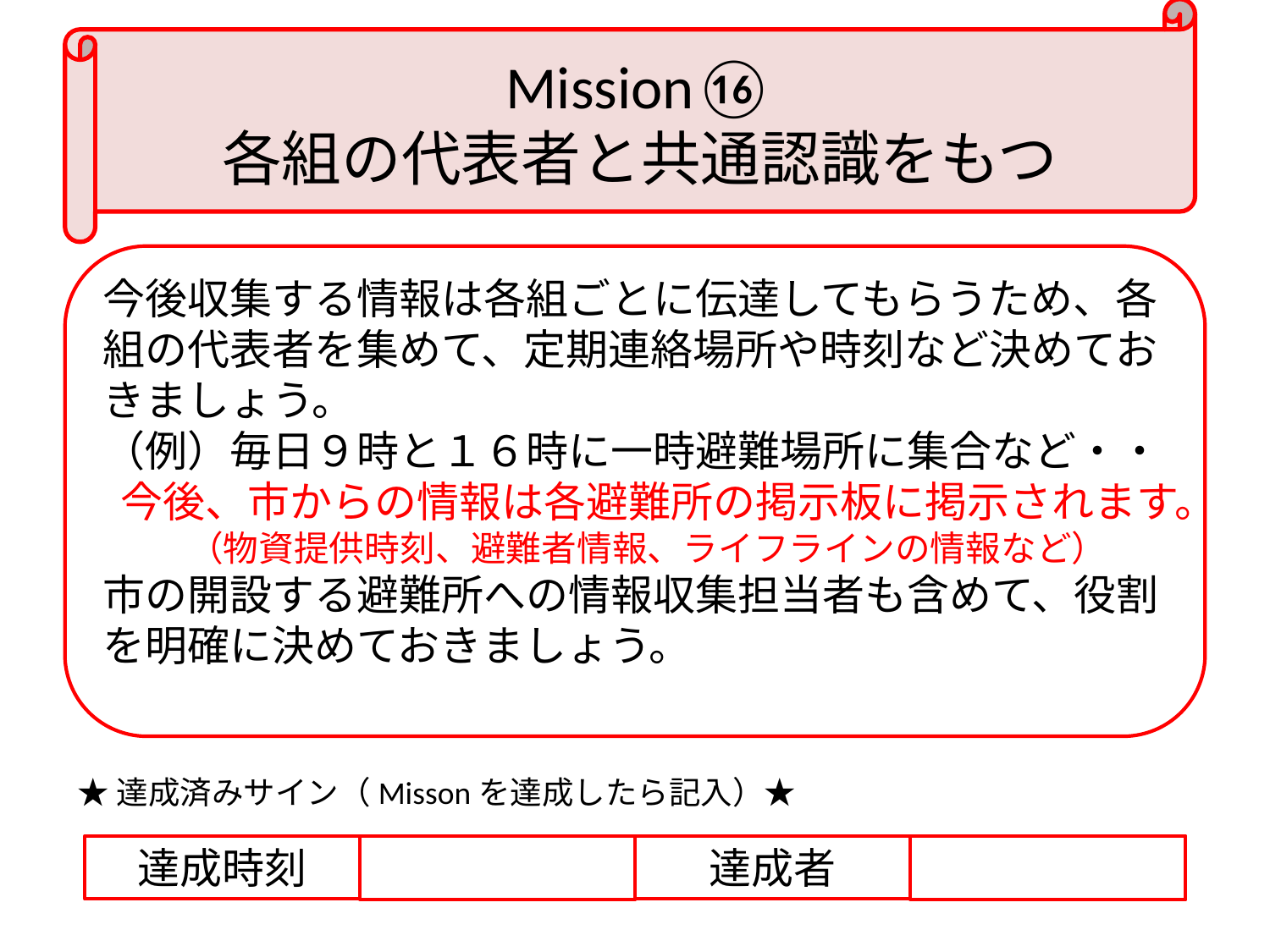

# Mission⑯ 各組の代表者と共通認識をもつ

今後収集する情報は各組ごとに伝達してもらうため、各組の代表者を集めて、定期連絡場所や時刻など決めておきましょう。
（例）毎日９時と１６時に一時避難場所に集合など・・
今後、市からの情報は各避難所の掲示板に掲示されます。（物資提供時刻、避難者情報、ライフラインの情報など）
市の開設する避難所への情報収集担当者も含めて、役割を明確に決めておきましょう。
★達成済みサイン（Missonを達成したら記入）★
達成時刻

達成者